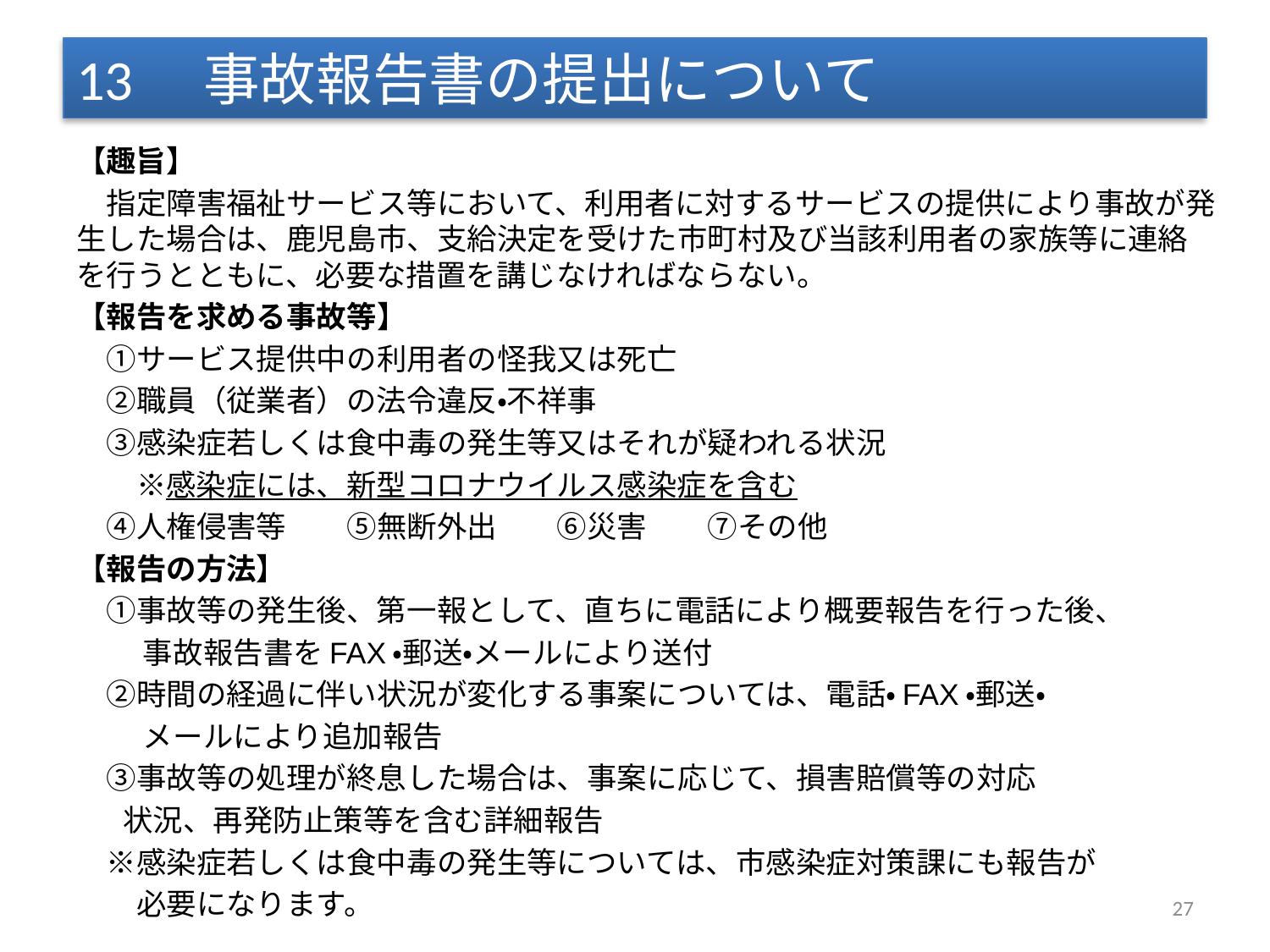

13　事故報告書の提出について
【趣旨】
　指定障害福祉サービス等において、利用者に対するサービスの提供により事故が発生した場合は、鹿児島市、支給決定を受けた市町村及び当該利用者の家族等に連絡を行うとともに、必要な措置を講じなければならない。
【報告を求める事故等】
　①サービス提供中の利用者の怪我又は死亡
　②職員（従業者）の法令違反・不祥事
　③感染症若しくは食中毒の発生等又はそれが疑われる状況
　　※感染症には、新型コロナウイルス感染症を含む
　④人権侵害等　　⑤無断外出　　⑥災害　　⑦その他
【報告の方法】
　①事故等の発生後、第一報として、直ちに電話により概要報告を行った後、
　　 事故報告書をFAX・郵送・メールにより送付
　②時間の経過に伴い状況が変化する事案については、電話・FAX・郵送・
　　 メールにより追加報告
　③事故等の処理が終息した場合は、事案に応じて、損害賠償等の対応
      状況、再発防止策等を含む詳細報告
　※感染症若しくは食中毒の発生等については、市感染症対策課にも報告が
　　必要になります。
27